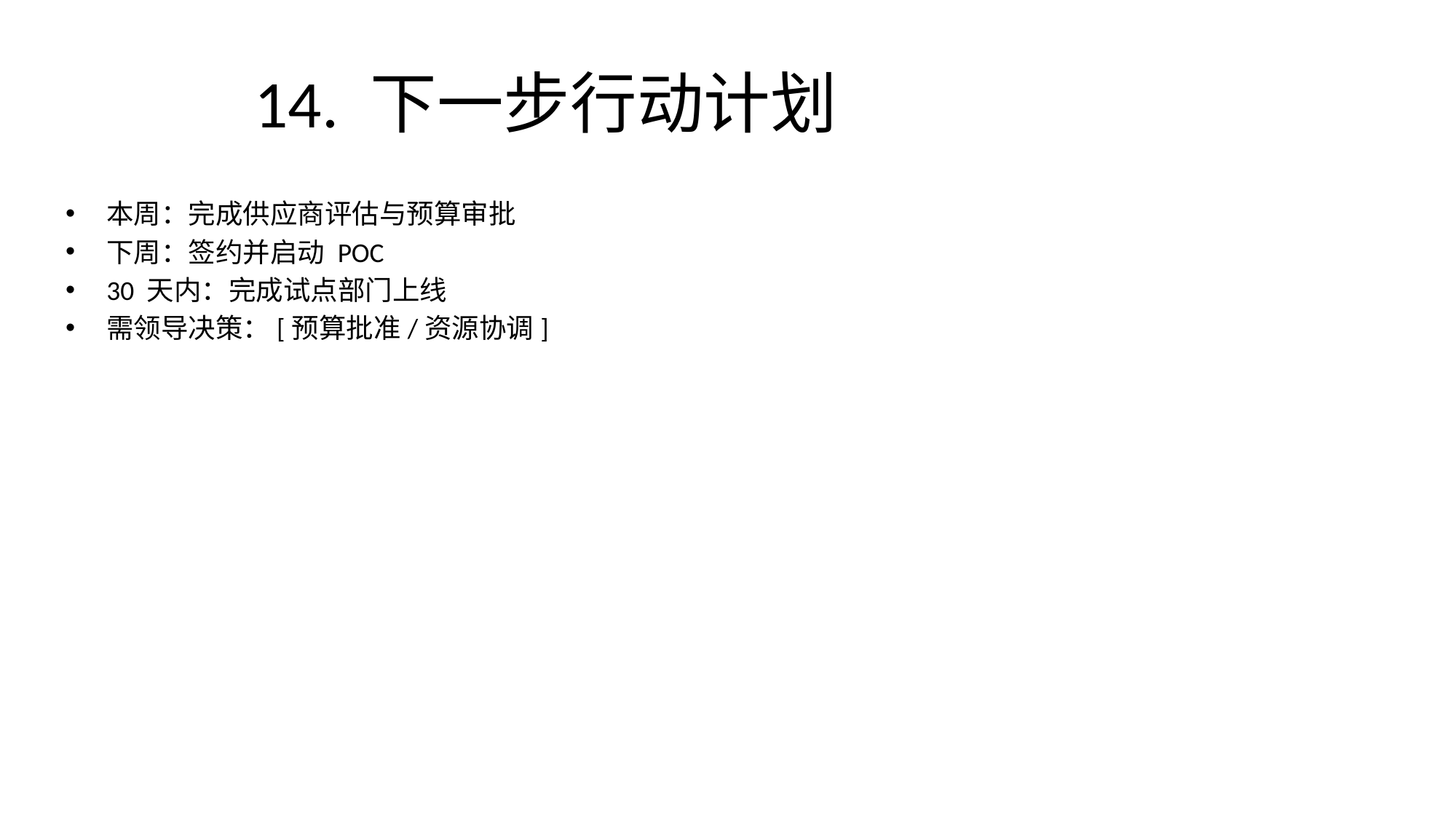

# 14. 下一步行动计划
本周：完成供应商评估与预算审批
下周：签约并启动 POC
30 天内：完成试点部门上线
需领导决策：[预算批准/资源协调]